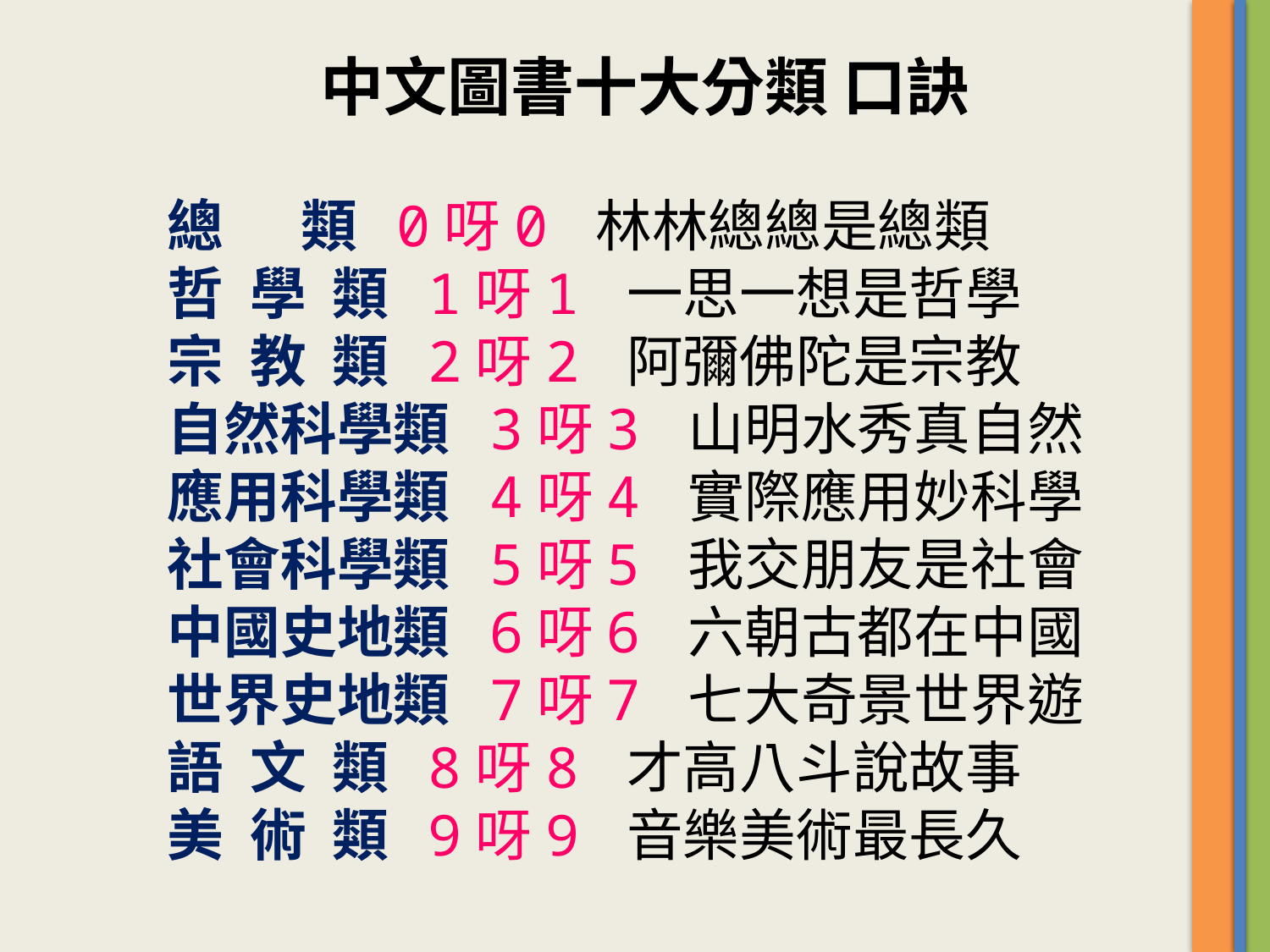

中文圖書十大分類 口訣

總      類  0呀0 林林總總是總類
哲  學  類  1呀1 一思一想是哲學
宗  教  類  2呀2 阿彌佛陀是宗教
自然科學類  3呀3 山明水秀真自然
應用科學類  4呀4 實際應用妙科學
社會科學類  5呀5 我交朋友是社會
中國史地類  6呀6 六朝古都在中國
世界史地類  7呀7 七大奇景世界遊
語  文  類  8呀8 才高八斗說故事
美  術  類  9呀9 音樂美術最長久